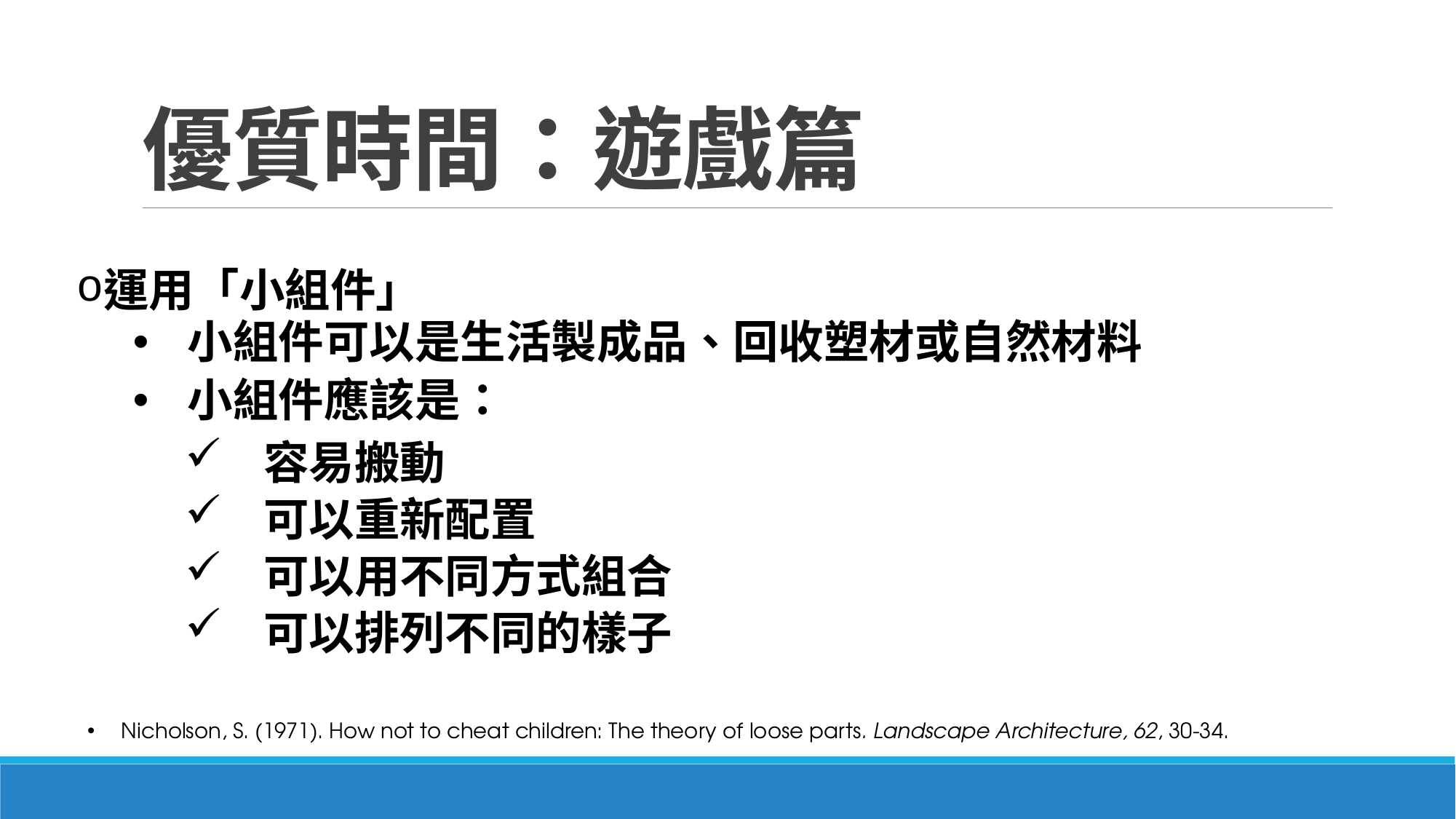

# 優質時間：遊戲篇
運用「小組件」
小組件可以是生活製成品、回收塑材或自然材料
小組件應該是：
 容易搬動
 可以重新配置
 可以用不同方式組合
 可以排列不同的樣子

Nicholson, S. (1971). How not to cheat children: The theory of loose parts. Landscape Architecture, 62, 30-34.